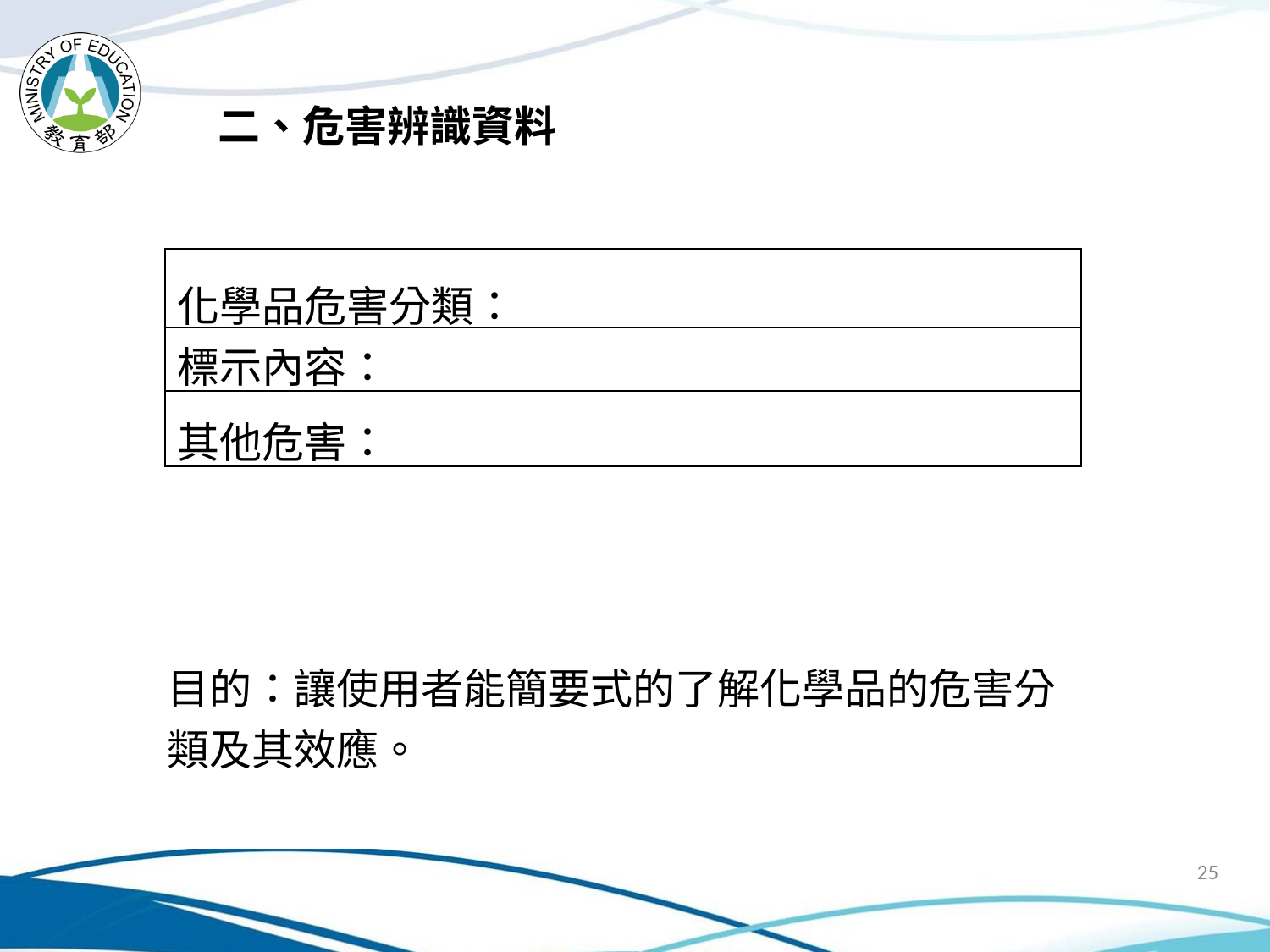

二、危害辨識資料
| 化學品危害分類： |
| --- |
| 標示內容： |
| 其他危害： |
目的：讓使用者能簡要式的了解化學品的危害分類及其效應。
25